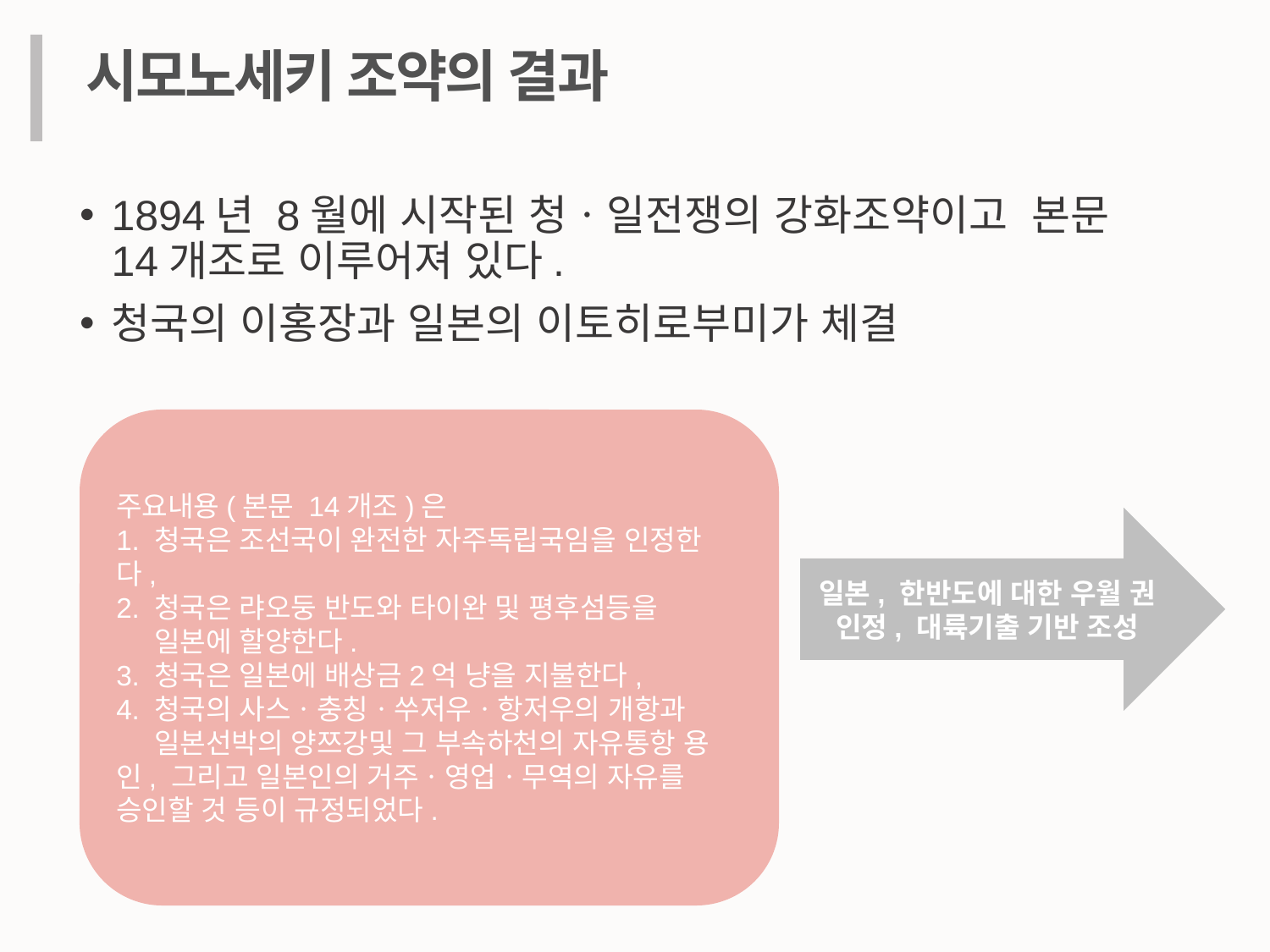

시모노세키 조약의 결과
1894년 8월에 시작된 청ㆍ일전쟁의 강화조약이고  본문 14개조로 이루어져 있다.
청국의 이홍장과 일본의 이토히로부미가 체결
주요내용(본문 14개조)은
1. 청국은 조선국이 완전한 자주독립국임을 인정한다,
2. 청국은 랴오둥 반도와 타이완 및 평후섬등을
    일본에 할양한다.
3. 청국은 일본에 배상금2억 냥을 지불한다,
4. 청국의 사스ㆍ충칭ㆍ쑤저우ㆍ항저우의 개항과
    일본선박의 양쯔강및 그 부속하천의 자유통항 용인, 그리고 일본인의 거주ㆍ영업ㆍ무역의 자유를 승인할 것 등이 규정되었다.
일본, 한반도에 대한 우월 권 인정, 대륙기출 기반 조성